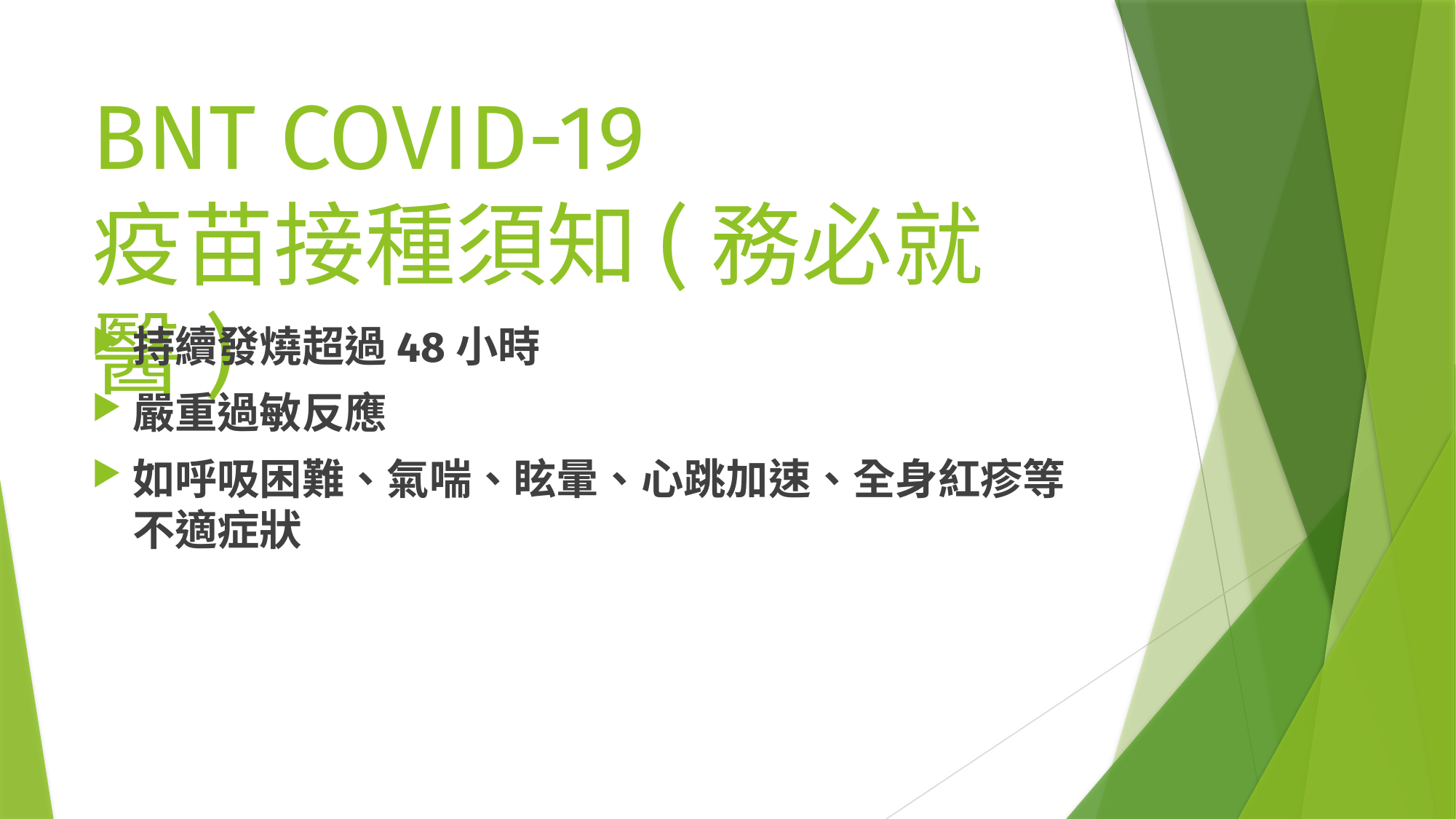

# BNT COVID-19 疫苗接種須知(務必就醫)
持續發燒超過48小時
嚴重過敏反應
如呼吸困難、氣喘、眩暈、心跳加速、全身紅疹等不適症狀